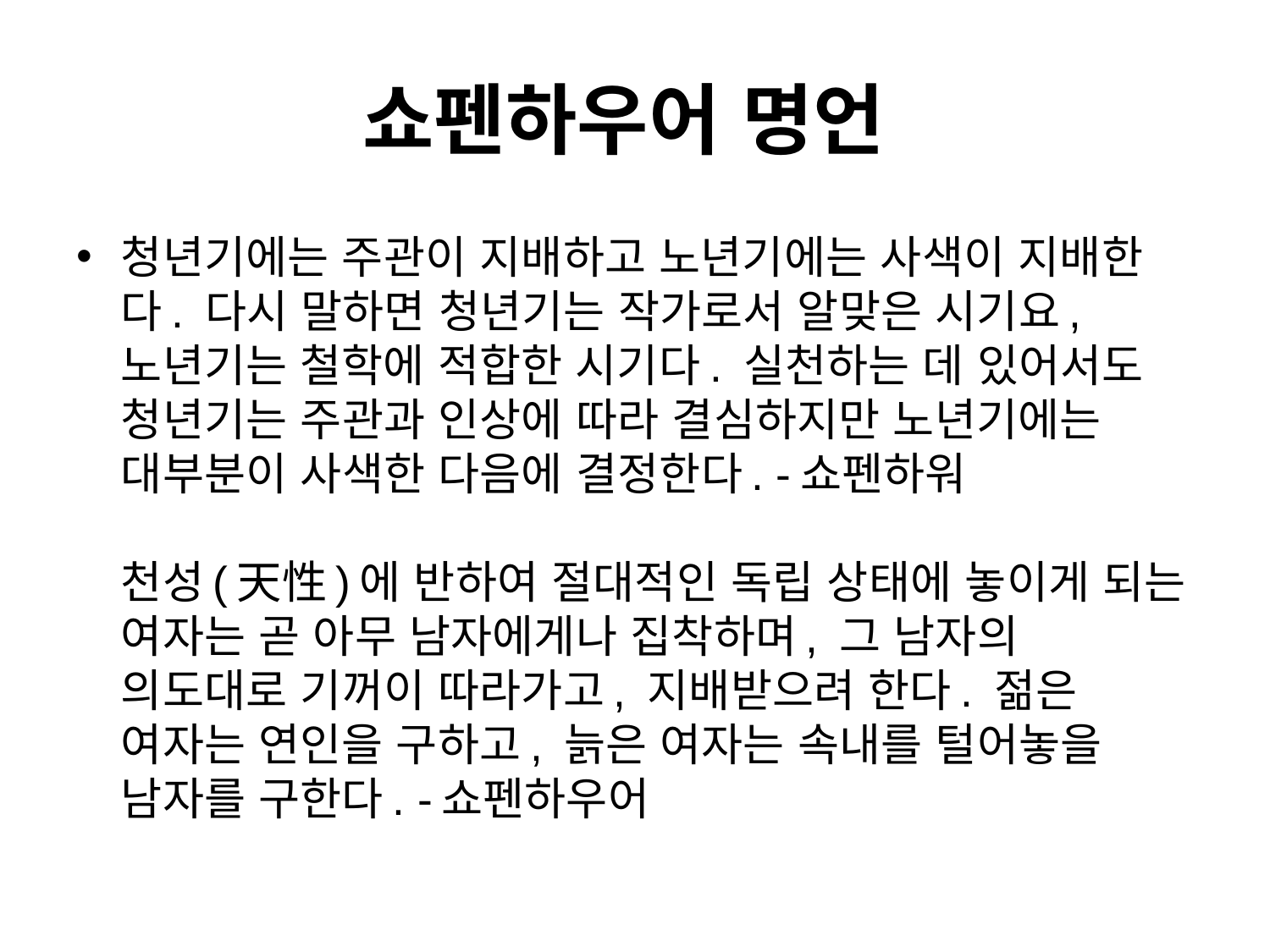

# 쇼펜하우어 명언
청년기에는 주관이 지배하고 노년기에는 사색이 지배한다. 다시 말하면 청년기는 작가로서 알맞은 시기요, 노년기는 철학에 적합한 시기다. 실천하는 데 있어서도 청년기는 주관과 인상에 따라 결심하지만 노년기에는 대부분이 사색한 다음에 결정한다. -쇼펜하워
천성(天性)에 반하여 절대적인 독립 상태에 놓이게 되는 여자는 곧 아무 남자에게나 집착하며, 그 남자의 의도대로 기꺼이 따라가고, 지배받으려 한다. 젊은 여자는 연인을 구하고, 늙은 여자는 속내를 털어놓을 남자를 구한다. -쇼펜하우어